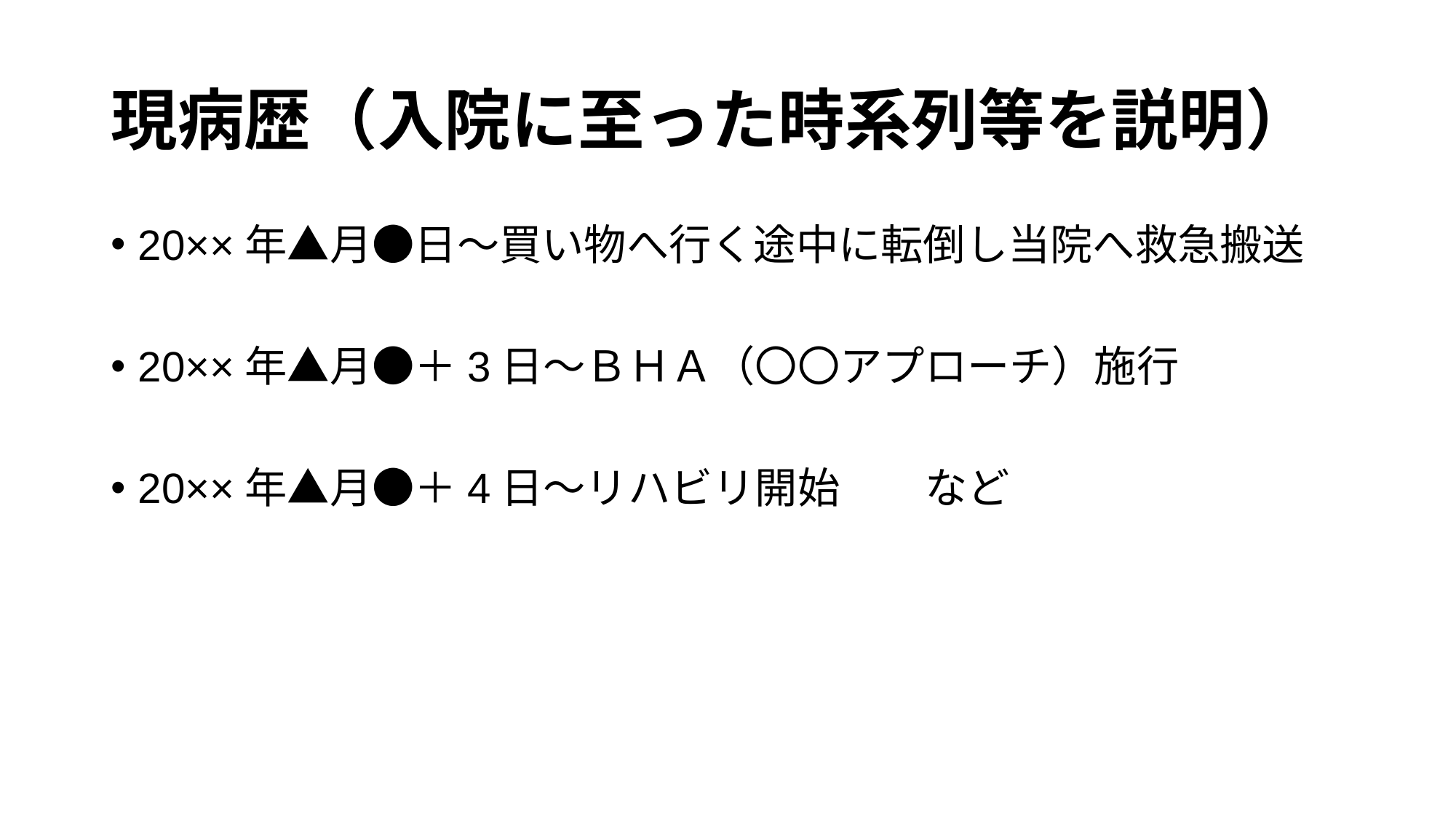

# 現病歴（入院に至った時系列等を説明）
20××年▲月●日～買い物へ行く途中に転倒し当院へ救急搬送

20××年▲月●＋3日～ＢＨＡ（〇〇アプローチ）施行

20××年▲月●＋4日～リハビリ開始　　など